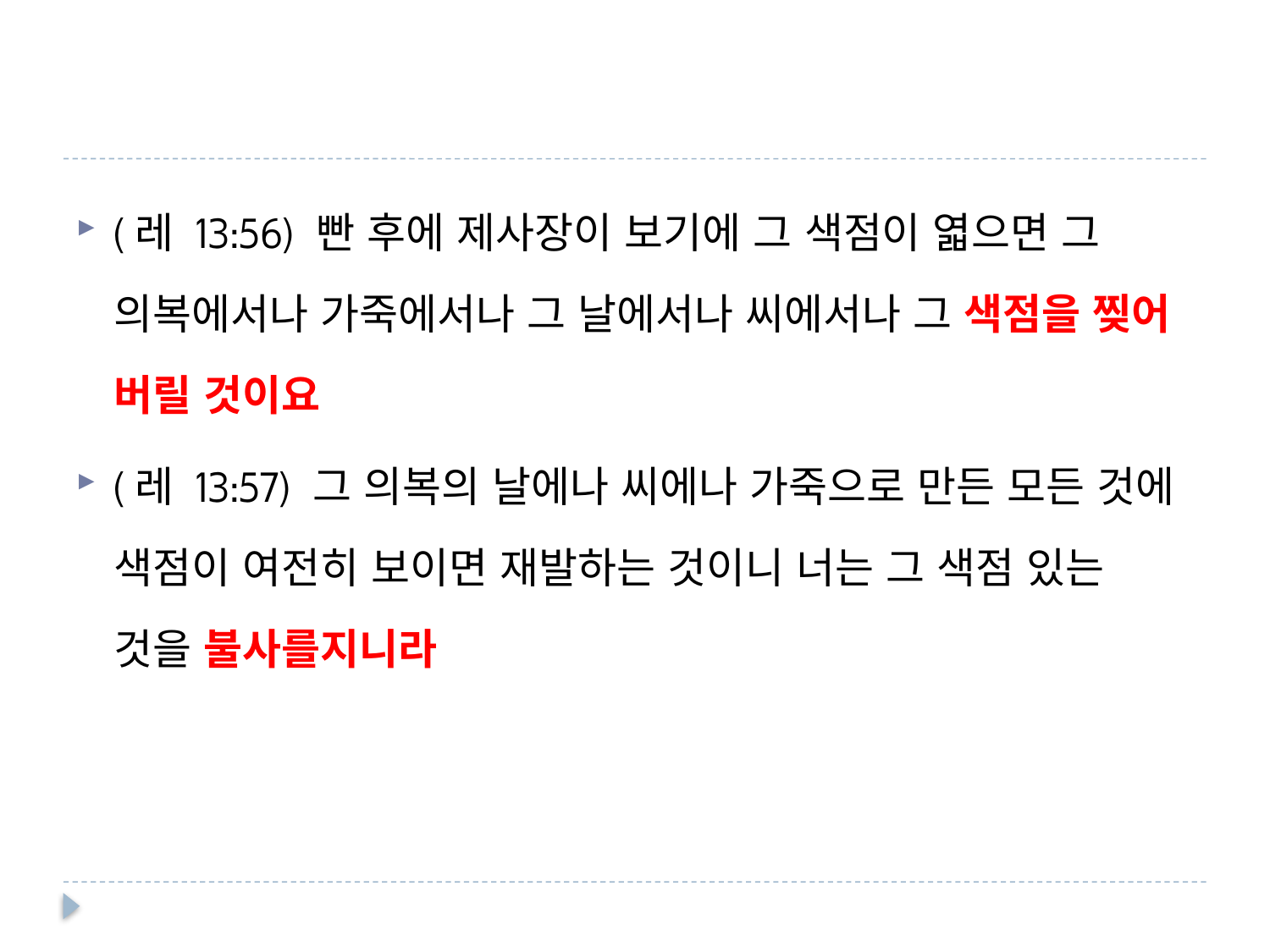

#
(레 13:56) 빤 후에 제사장이 보기에 그 색점이 엷으면 그 의복에서나 가죽에서나 그 날에서나 씨에서나 그 색점을 찢어 버릴 것이요
(레 13:57) 그 의복의 날에나 씨에나 가죽으로 만든 모든 것에 색점이 여전히 보이면 재발하는 것이니 너는 그 색점 있는 것을 불사를지니라